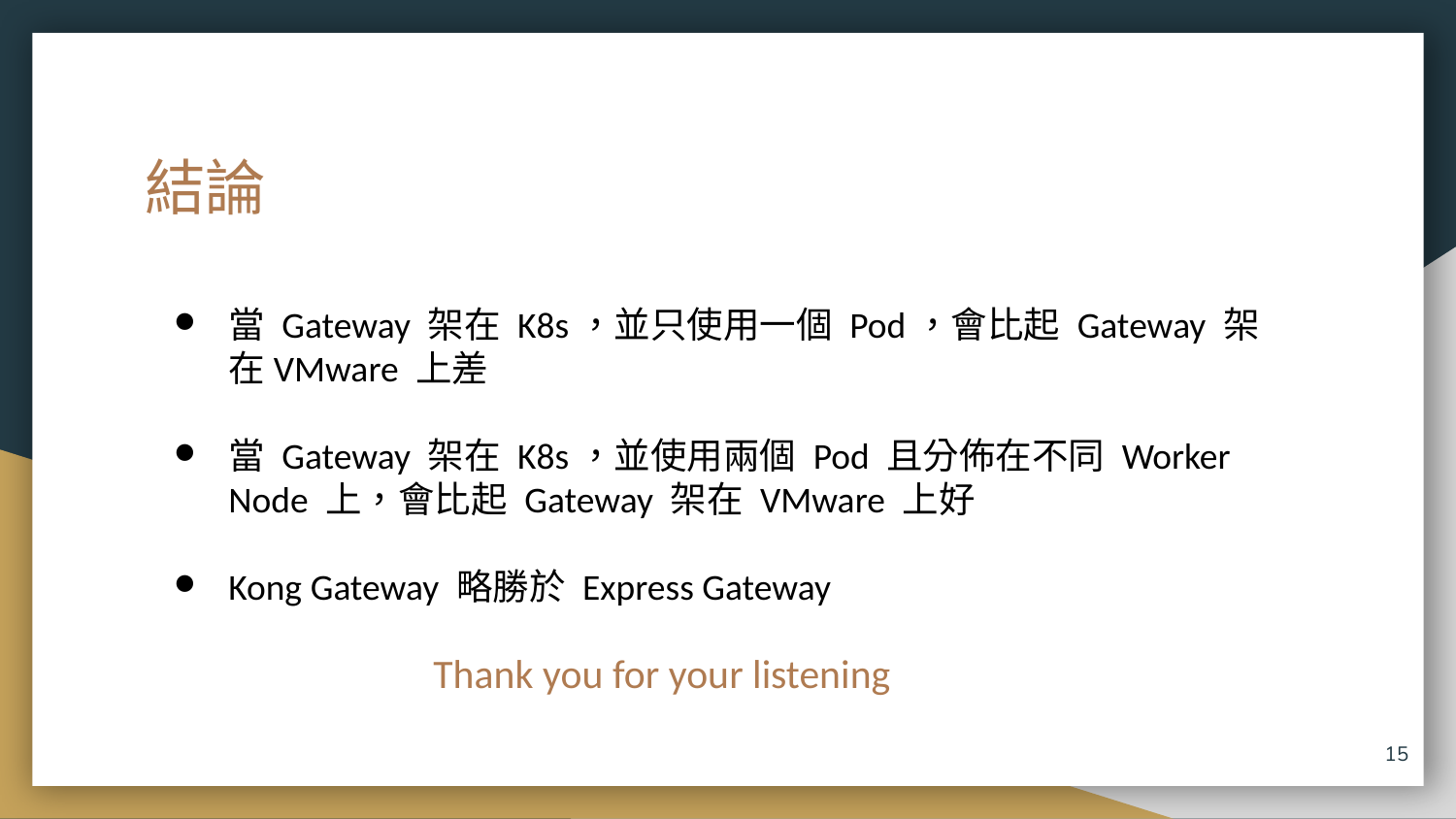

# 結論
當 Gateway 架在 K8s，並只使用一個 Pod，會比起 Gateway 架在VMware 上差

當 Gateway 架在 K8s，並使用兩個 Pod 且分佈在不同 Worker Node 上，會比起 Gateway 架在 VMware 上好

Kong Gateway 略勝於 Express Gateway
Thank you for your listening
15